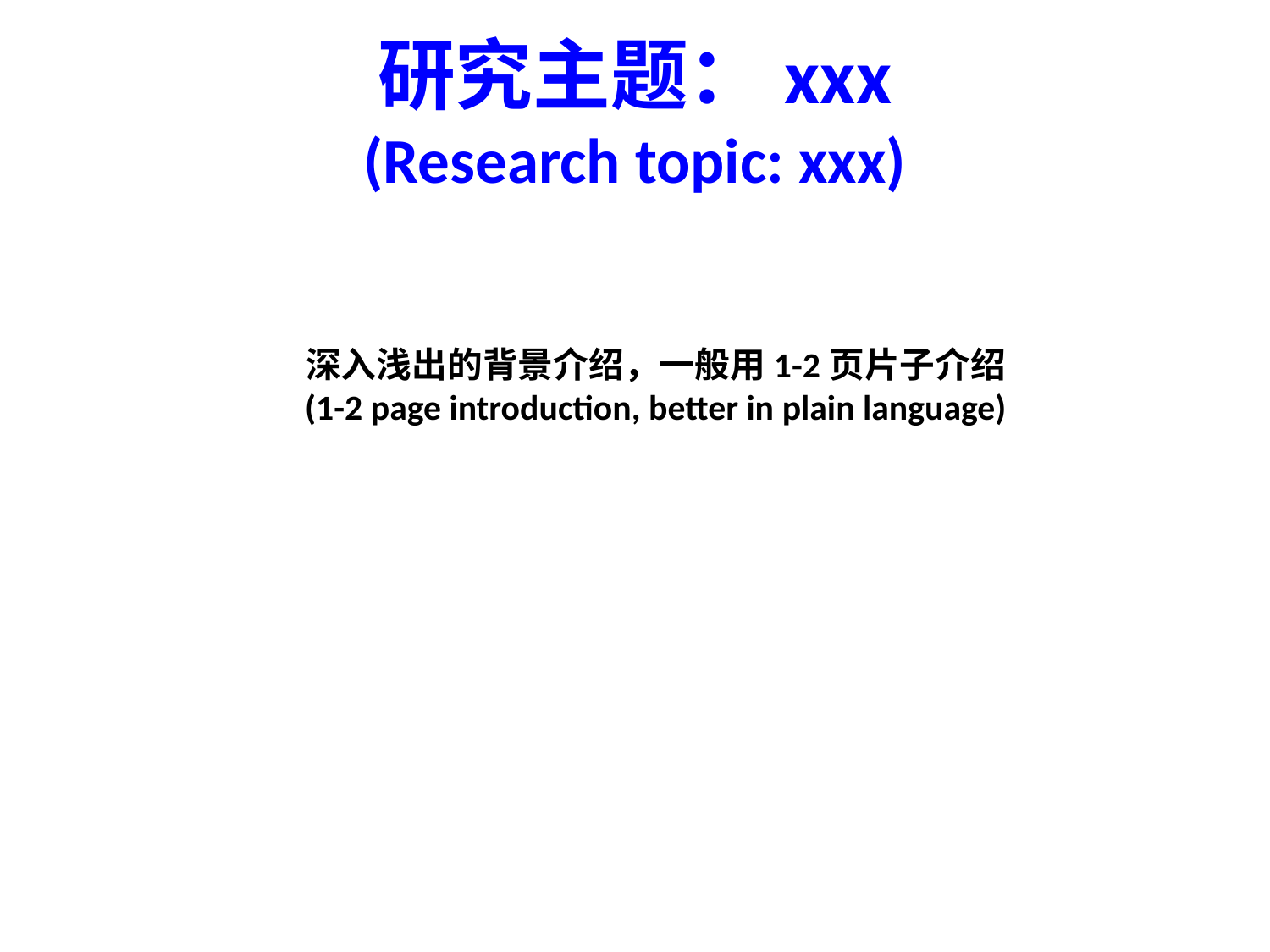

研究主题：xxx
(Research topic: xxx)
深入浅出的背景介绍，一般用1-2页片子介绍
(1-2 page introduction, better in plain language)
5